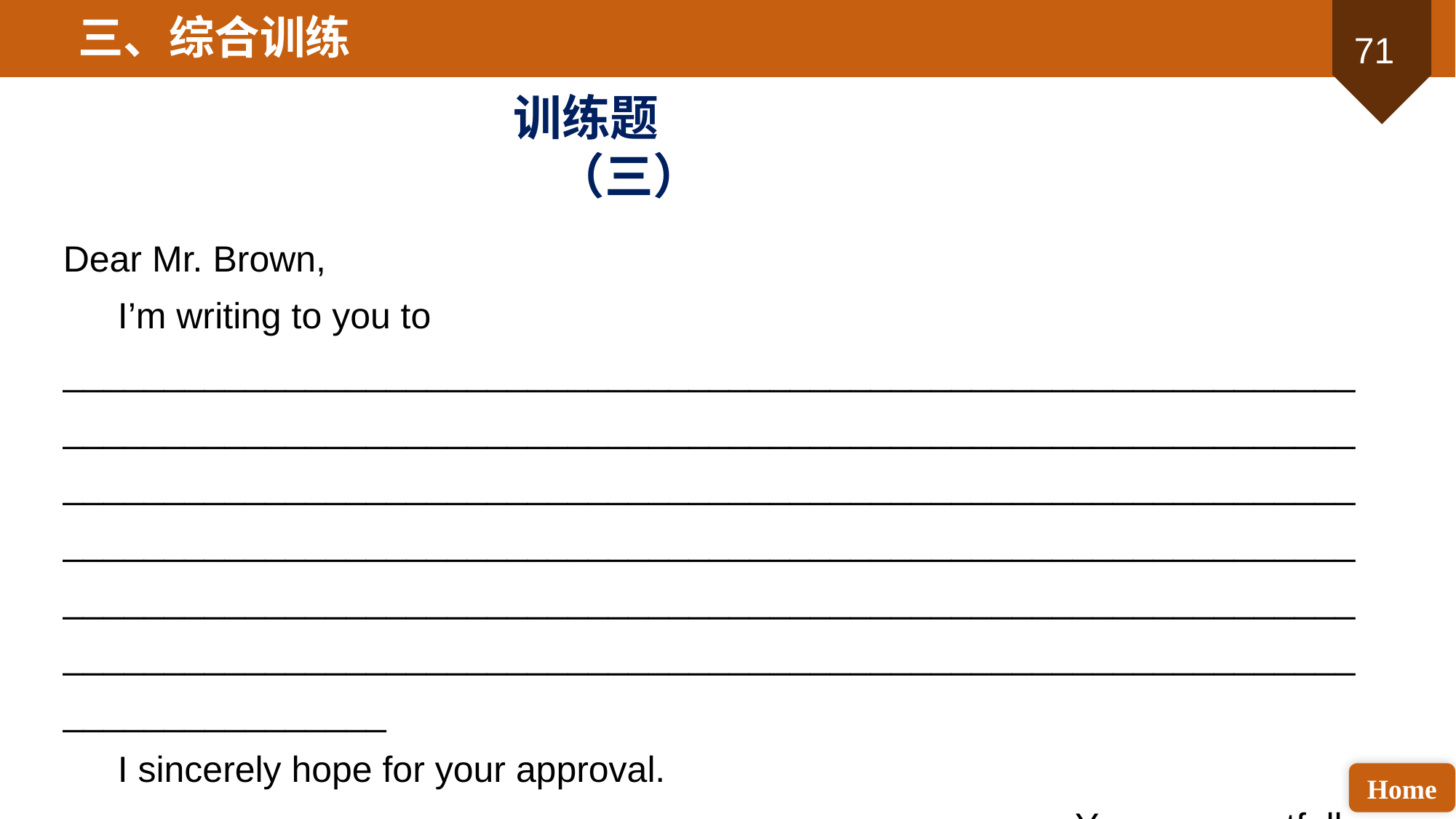

三、综合训练
训练题（三）
Dear Mr. Brown,
I’m writing to you to ________________________________________________________________________________________________________________________________________________________________________________________________________________________________________________________________________________________________________________________________________________________________________________________________________________
I sincerely hope for your approval.
Yours respectfully,
Li Hua